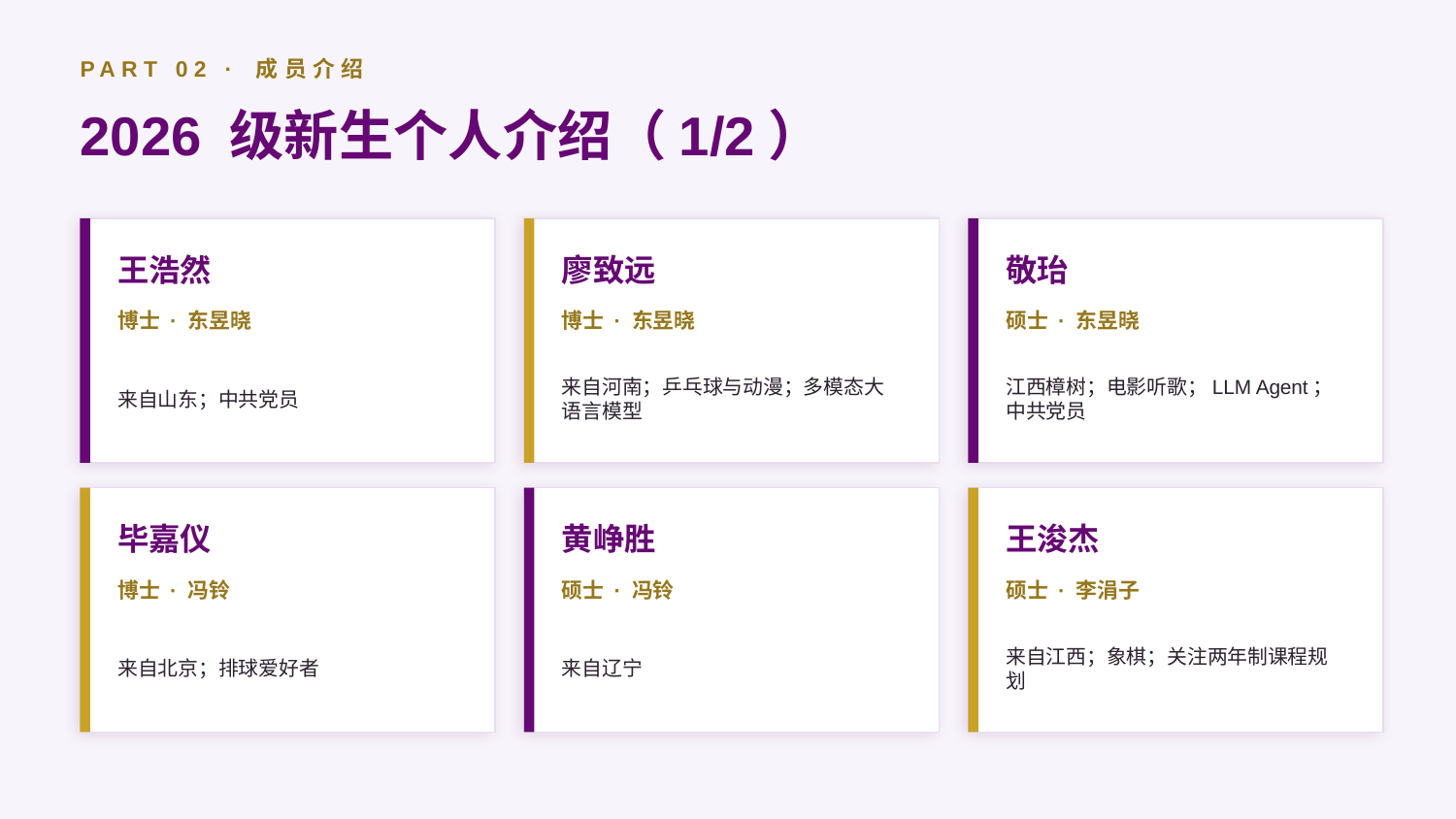

PART 02 · 成员介绍
2026 级新生个人介绍（1/2）

王浩然
廖致远
敬珆
博士 · 东昱晓
博士 · 东昱晓
硕士 · 东昱晓
来自山东；中共党员
来自河南；乒乓球与动漫；多模态大语言模型
江西樟树；电影听歌；LLM Agent；中共党员

毕嘉仪
黄峥胜
王浚杰
博士 · 冯铃
硕士 · 冯铃
硕士 · 李涓子
来自北京；排球爱好者
来自辽宁
来自江西；象棋；关注两年制课程规划